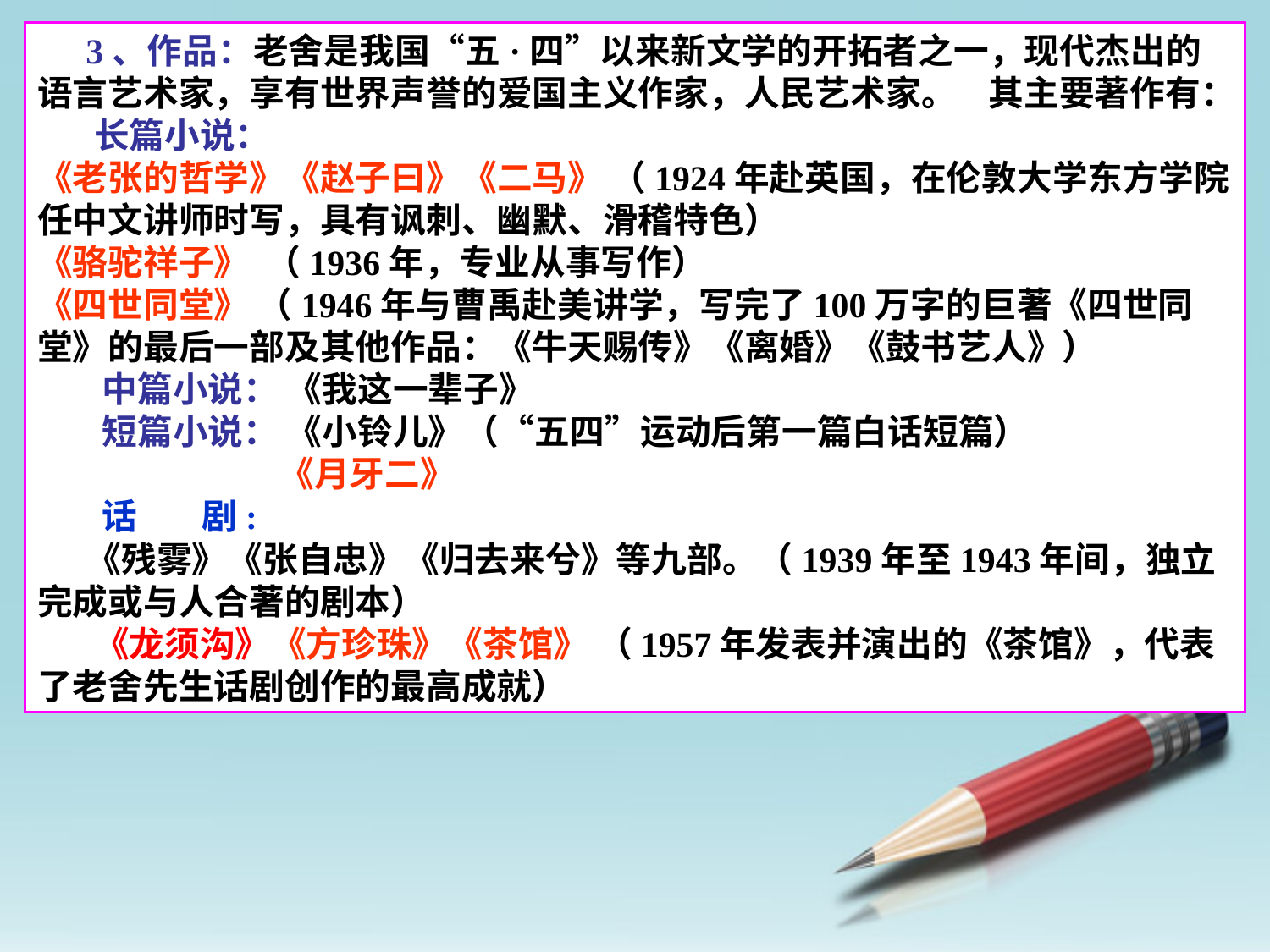

3、作品：老舍是我国“五·四”以来新文学的开拓者之一，现代杰出的语言艺术家，享有世界声誉的爱国主义作家，人民艺术家。    其主要著作有：
      长篇小说：
《老张的哲学》《赵子曰》《二马》 （1924年赴英国，在伦敦大学东方学院任中文讲师时写，具有讽刺、幽默、滑稽特色）
《骆驼祥子》  （1936年，专业从事写作）
《四世同堂》 （1946年与曹禹赴美讲学，写完了100万字的巨著《四世同堂》的最后一部及其他作品：《牛天赐传》《离婚》《鼓书艺人》）
       中篇小说： 《我这一辈子》
       短篇小说： 《小铃儿》（“五四”运动后第一篇白话短篇）
                             《月牙二》
       话        剧:
     《残雾》《张自忠》《归去来兮》等九部。（1939年至1943年间，独立完成或与人合著的剧本）
      《龙须沟》《方珍珠》《茶馆》 （1957年发表并演出的《茶馆》，代表了老舍先生话剧创作的最高成就）